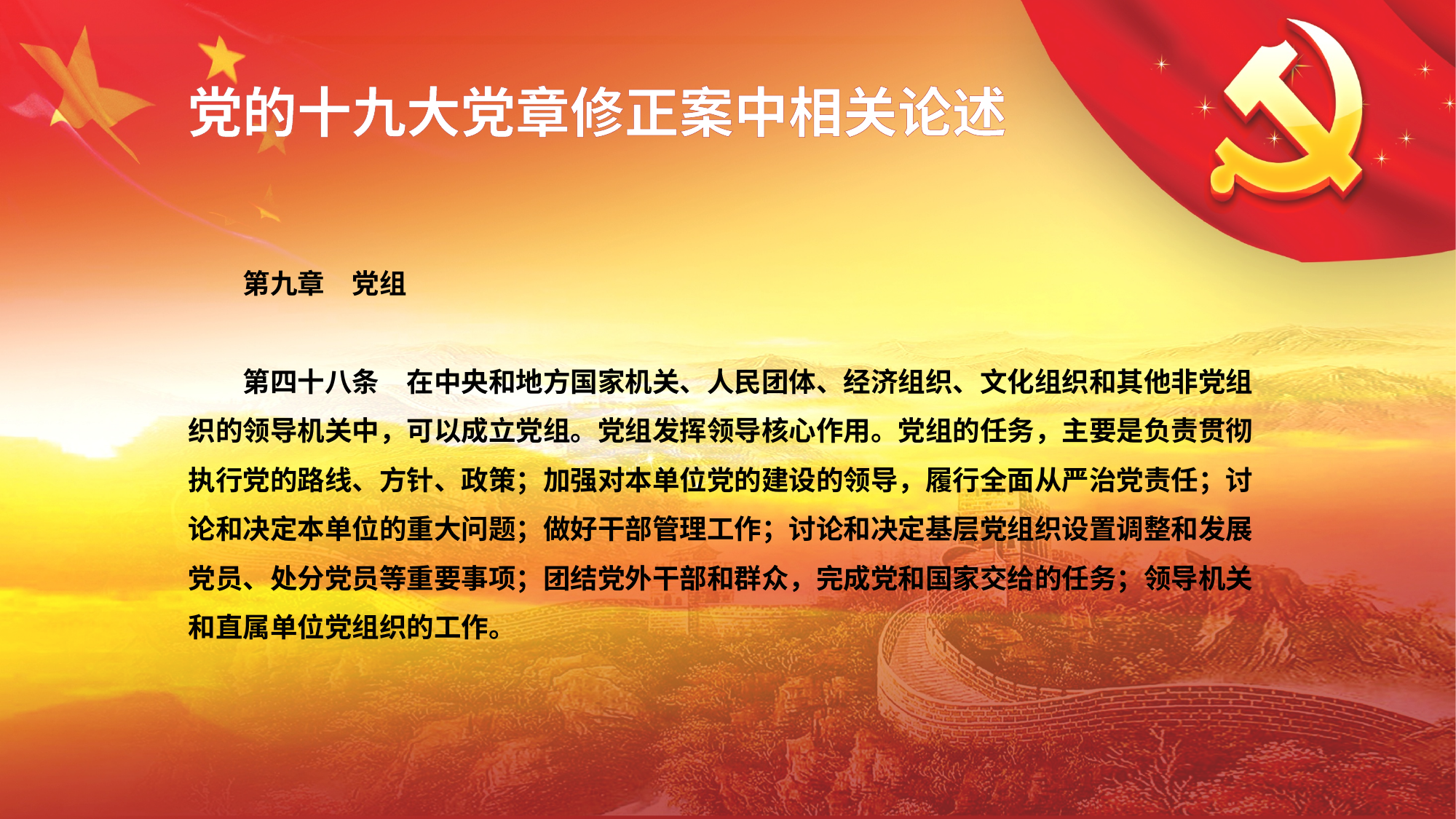

党的十九大党章修正案中相关论述

第九章　党组

第四十八条　在中央和地方国家机关、人民团体、经济组织、文化组织和其他非党组织的领导机关中，可以成立党组。党组发挥领导核心作用。党组的任务，主要是负责贯彻执行党的路线、方针、政策；加强对本单位党的建设的领导，履行全面从严治党责任；讨论和决定本单位的重大问题；做好干部管理工作；讨论和决定基层党组织设置调整和发展党员、处分党员等重要事项；团结党外干部和群众，完成党和国家交给的任务；领导机关和直属单位党组织的工作。